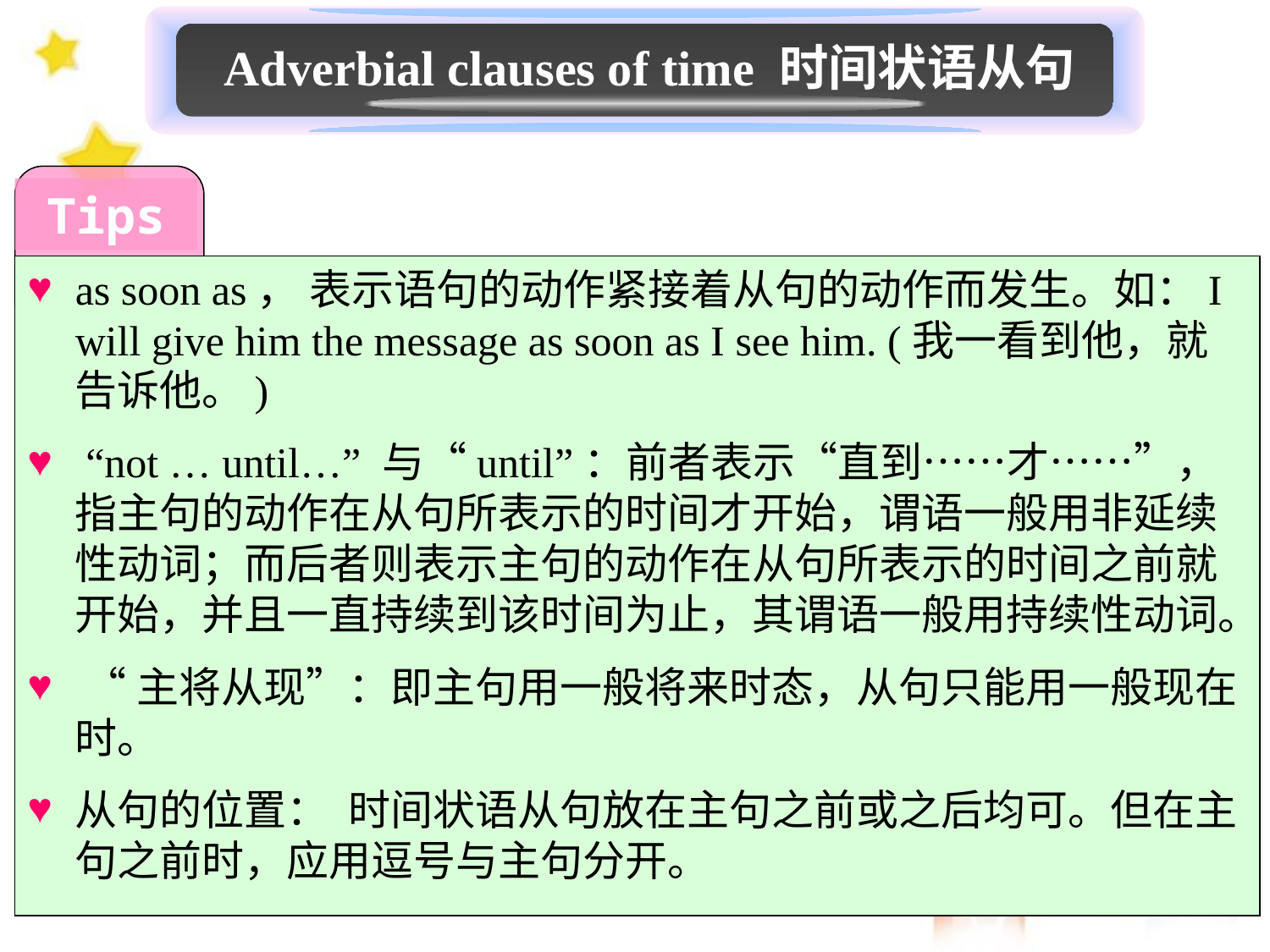

Adverbial clauses of time 时间状语从句

Tips
as soon as， 表示语句的动作紧接着从句的动作而发生。如：I will give him the message as soon as I see him. (我一看到他，就告诉他。)
 “not … until…” 与“until”：前者表示“直到……才……”，指主句的动作在从句所表示的时间才开始，谓语一般用非延续性动词；而后者则表示主句的动作在从句所表示的时间之前就开始，并且一直持续到该时间为止，其谓语一般用持续性动词。
 “主将从现”：即主句用一般将来时态，从句只能用一般现在时。
从句的位置：  时间状语从句放在主句之前或之后均可。但在主句之前时，应用逗号与主句分开。